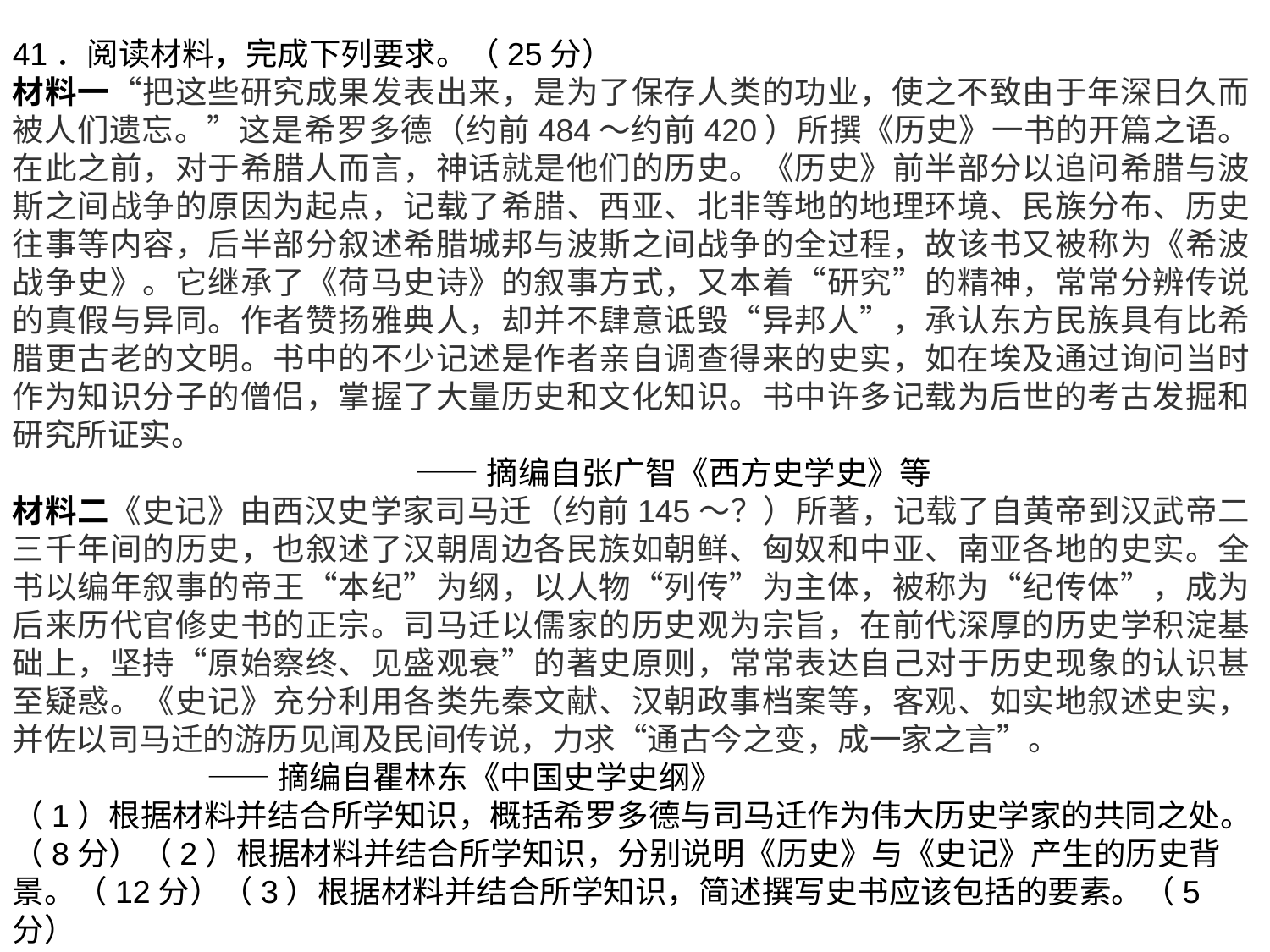

41．阅读材料，完成下列要求。（25分）
材料一“把这些研究成果发表出来，是为了保存人类的功业，使之不致由于年深日久而被人们遗忘。”这是希罗多德（约前484～约前420）所撰《历史》一书的开篇之语。在此之前，对于希腊人而言，神话就是他们的历史。《历史》前半部分以追问希腊与波斯之间战争的原因为起点，记载了希腊、西亚、北非等地的地理环境、民族分布、历史往事等内容，后半部分叙述希腊城邦与波斯之间战争的全过程，故该书又被称为《希波战争史》。它继承了《荷马史诗》的叙事方式，又本着“研究”的精神，常常分辨传说的真假与异同。作者赞扬雅典人，却并不肆意诋毁“异邦人”，承认东方民族具有比希腊更古老的文明。书中的不少记述是作者亲自调查得来的史实，如在埃及通过询问当时作为知识分子的僧侣，掌握了大量历史和文化知识。书中许多记载为后世的考古发掘和研究所证实。
                                                        ——摘编自张广智《西方史学史》等
材料二《史记》由西汉史学家司马迁（约前145～？）所著，记载了自黄帝到汉武帝二三千年间的历史，也叙述了汉朝周边各民族如朝鲜、匈奴和中亚、南亚各地的史实。全书以编年叙事的帝王“本纪”为纲，以人物“列传”为主体，被称为“纪传体”，成为后来历代官修史书的正宗。司马迁以儒家的历史观为宗旨，在前代深厚的历史学积淀基础上，坚持“原始察终、见盛观衰”的著史原则，常常表达自己对于历史现象的认识甚至疑惑。《史记》充分利用各类先秦文献、汉朝政事档案等，客观、如实地叙述史实，并佐以司马迁的游历见闻及民间传说，力求“通古今之变，成一家之言”。
                           ——摘编自瞿林东《中国史学史纲》
（1）根据材料并结合所学知识，概括希罗多德与司马迁作为伟大历史学家的共同之处。（8分）（2）根据材料并结合所学知识，分别说明《历史》与《史记》产生的历史背景。（12分）（3）根据材料并结合所学知识，简述撰写史书应该包括的要素。（5分）